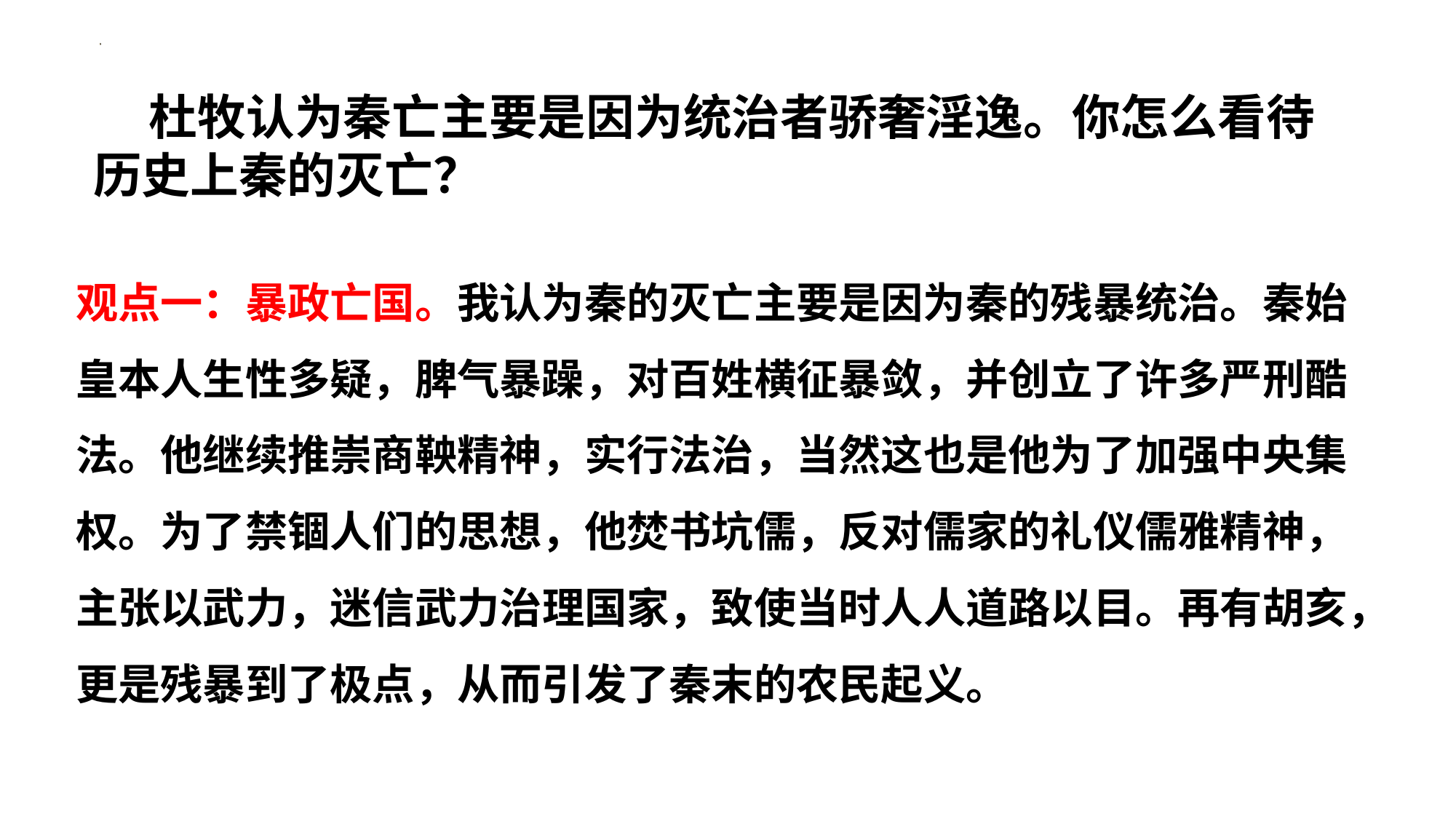

杜牧认为秦亡主要是因为统治者骄奢淫逸。你怎么看待历史上秦的灭亡？
观点一：暴政亡国。我认为秦的灭亡主要是因为秦的残暴统治。秦始皇本人生性多疑，脾气暴躁，对百姓横征暴敛，并创立了许多严刑酷法。他继续推崇商鞅精神，实行法治，当然这也是他为了加强中央集权。为了禁锢人们的思想，他焚书坑儒，反对儒家的礼仪儒雅精神，主张以武力，迷信武力治理国家，致使当时人人道路以目。再有胡亥，更是残暴到了极点，从而引发了秦末的农民起义。